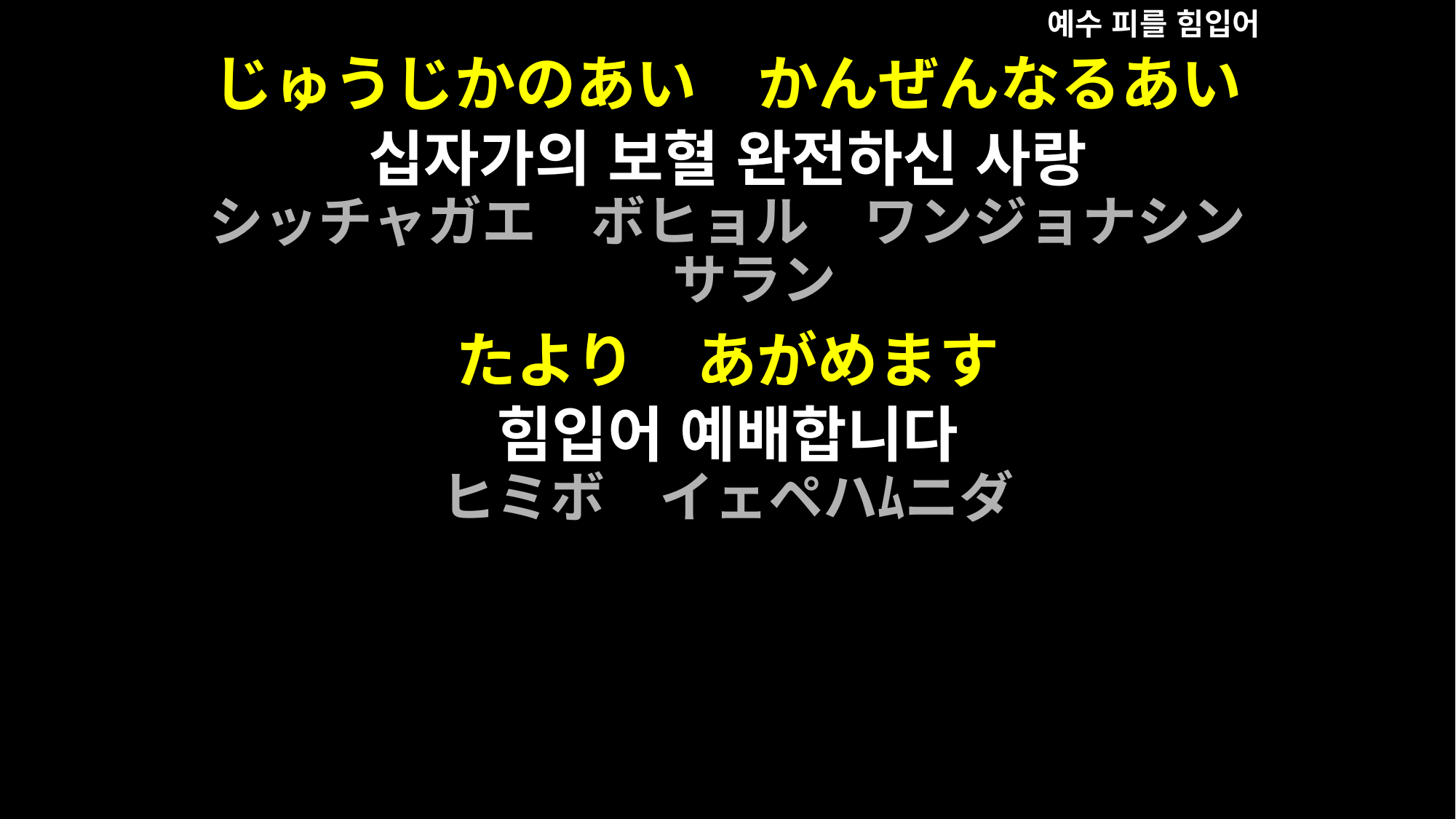

예수 피를 힘입어
じゅうじかのあい　かんぜんなるあい
십자가의 보혈 완전하신 사랑
シッチャガエ　ボヒョル　ワンジョナシン　サラン
たより　あがめます
힘입어 예배합니다
ヒミボ　イェペハﾑニダ